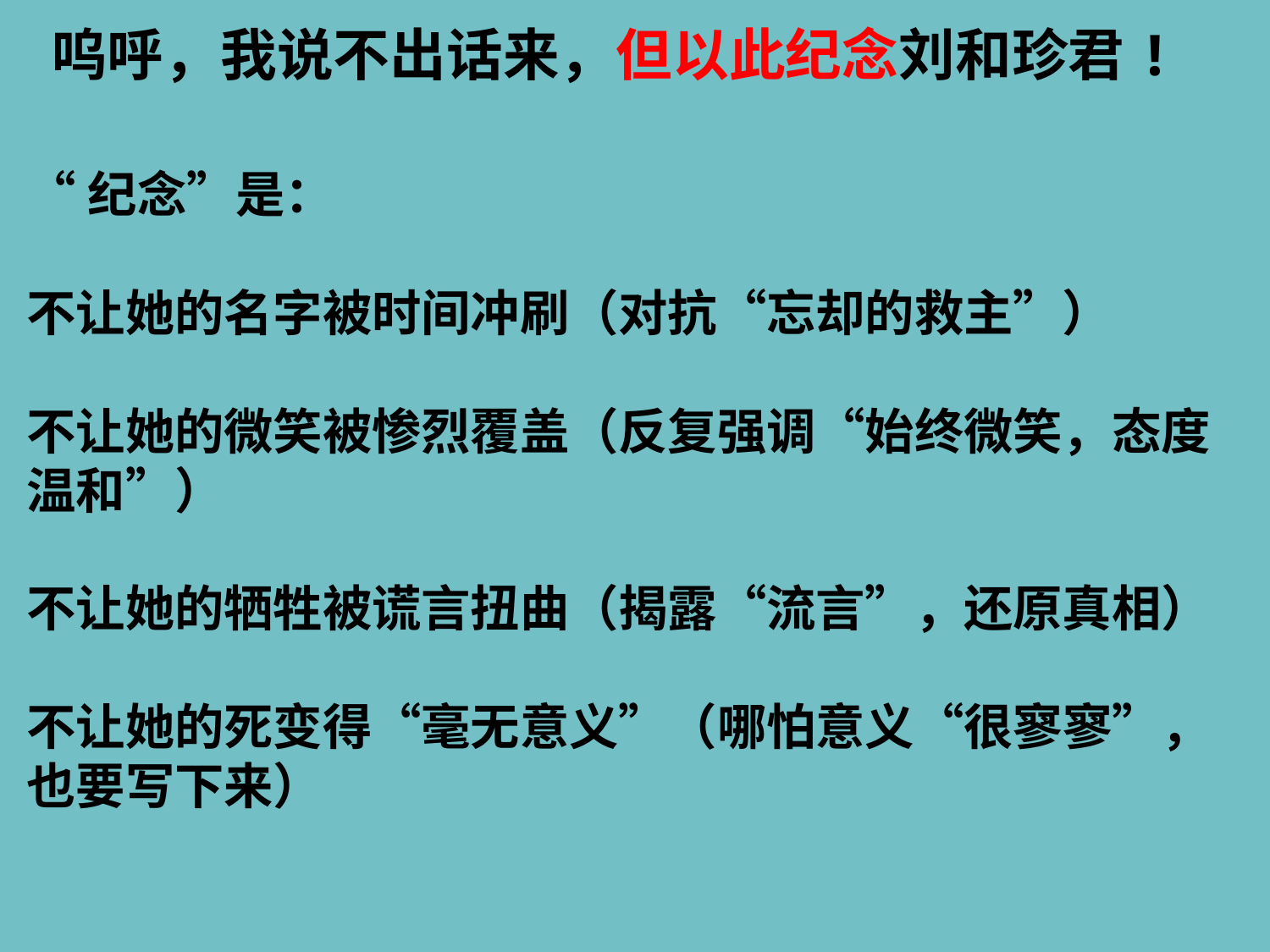

呜呼，我说不出话来，但以此纪念刘和珍君!
“纪念”是：

不让她的名字被时间冲刷（对抗“忘却的救主”）

不让她的微笑被惨烈覆盖（反复强调“始终微笑，态度温和”）

不让她的牺牲被谎言扭曲（揭露“流言”，还原真相）

不让她的死变得“毫无意义”（哪怕意义“很寥寥”，也要写下来）